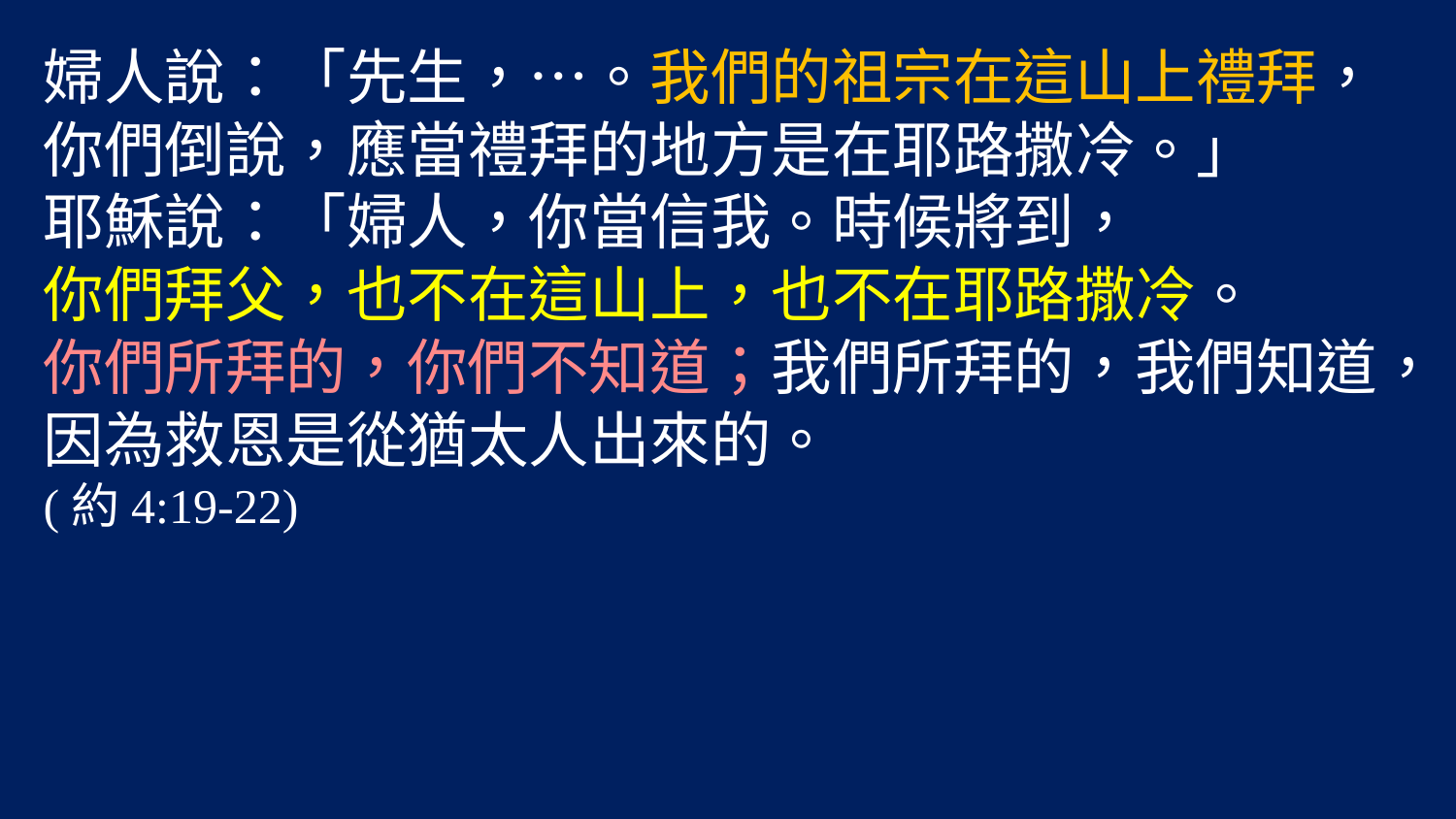

婦人說：「先生，…。我們的祖宗在這山上禮拜，
你們倒說，應當禮拜的地方是在耶路撒冷。」
耶穌說：「婦人，你當信我。時候將到，
你們拜父，也不在這山上，也不在耶路撒冷。
你們所拜的，你們不知道；我們所拜的，我們知道，因為救恩是從猶太人出來的。
(約4:19-22)